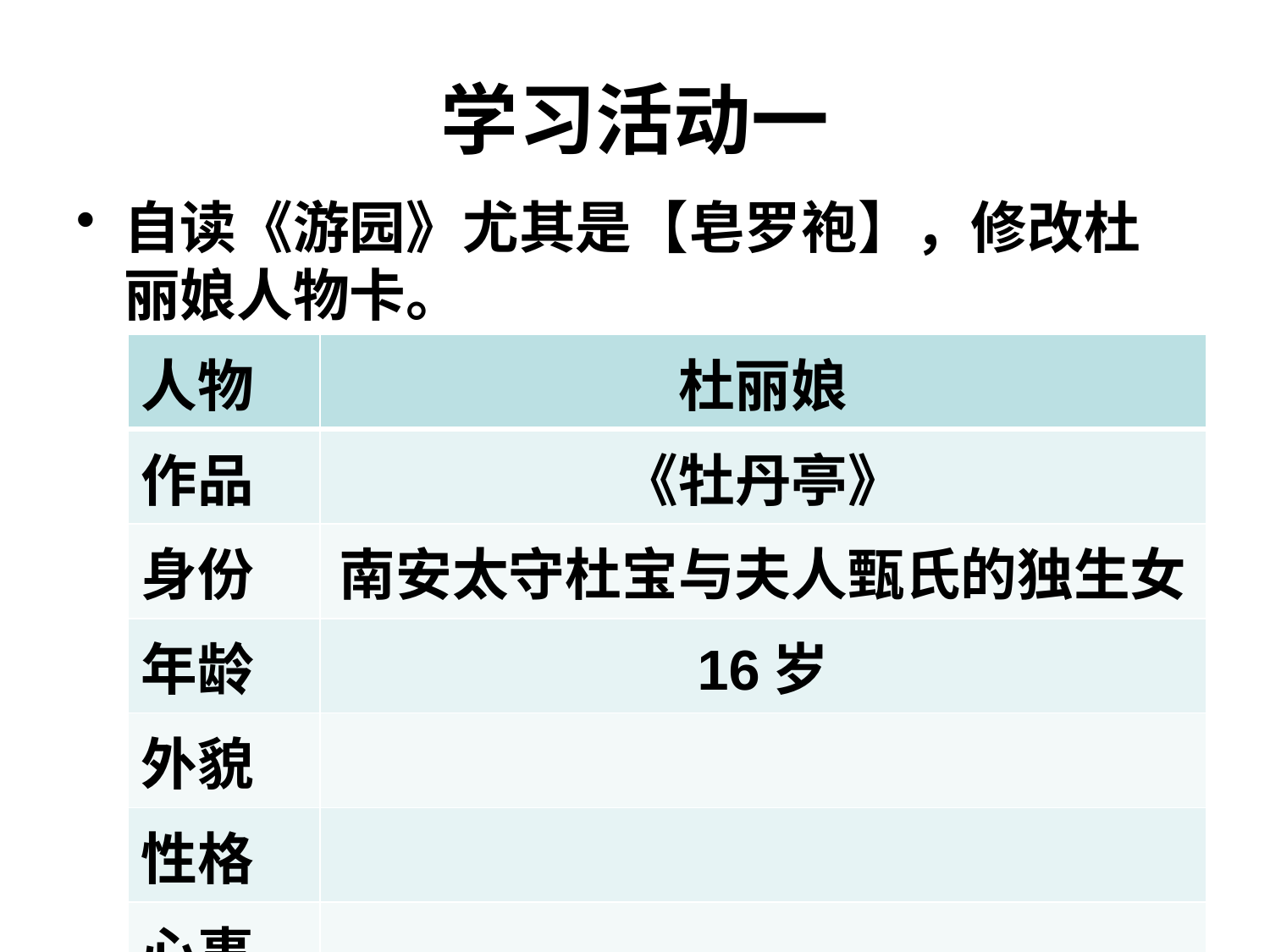

# 学习活动一
自读《游园》尤其是【皂罗袍】，修改杜丽娘人物卡。

| 人物 | 杜丽娘 |
| --- | --- |
| 作品 | 《牡丹亭》 |
| 身份 | 南安太守杜宝与夫人甄氏的独生女 |
| 年龄 | 16岁 |
| 外貌 |  |
| 性格 |  |
| 心事 |  |